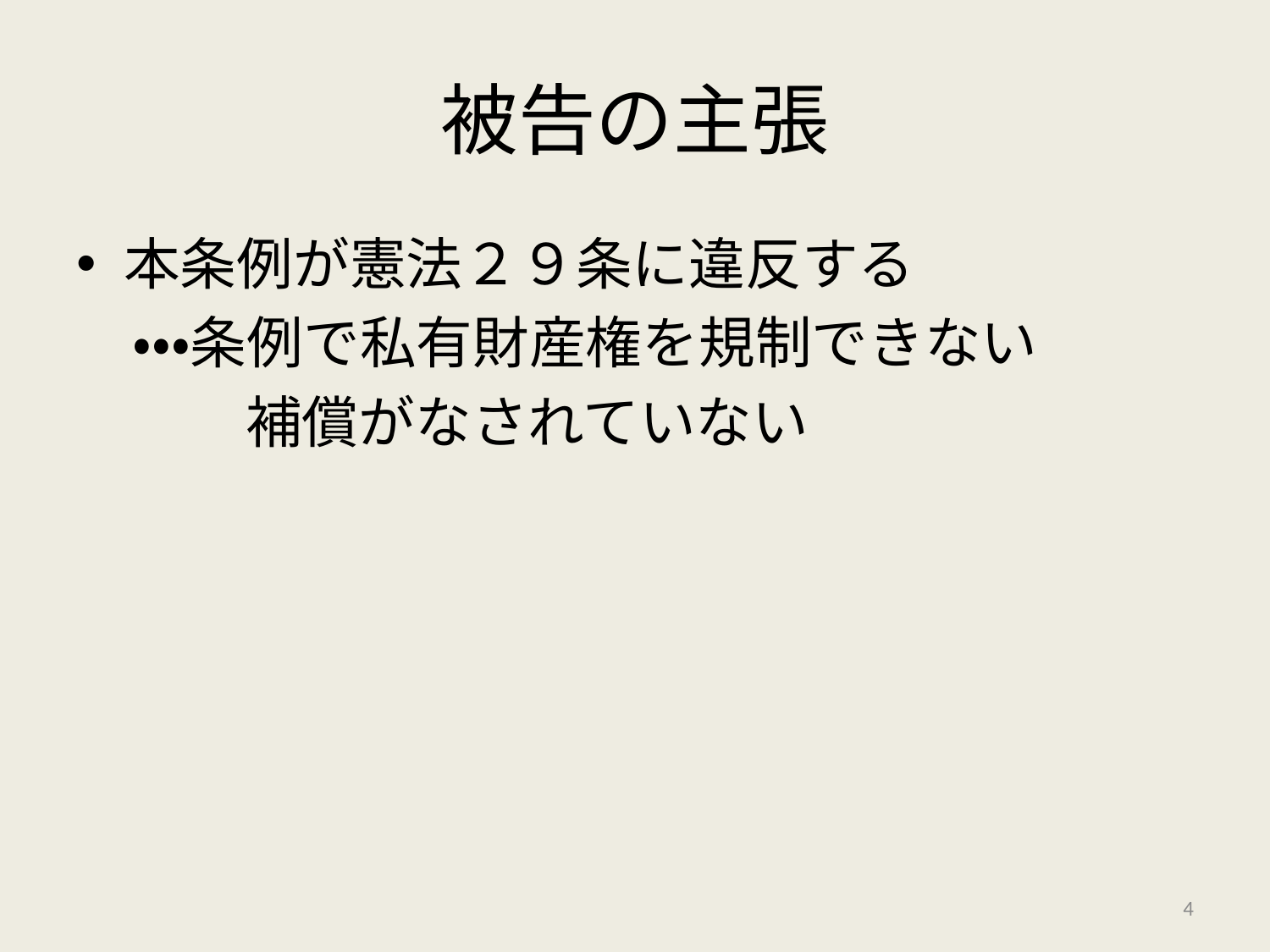

# 被告の主張
本条例が憲法２９条に違反する
　・・・条例で私有財産権を規制できない
　　　補償がなされていない

4